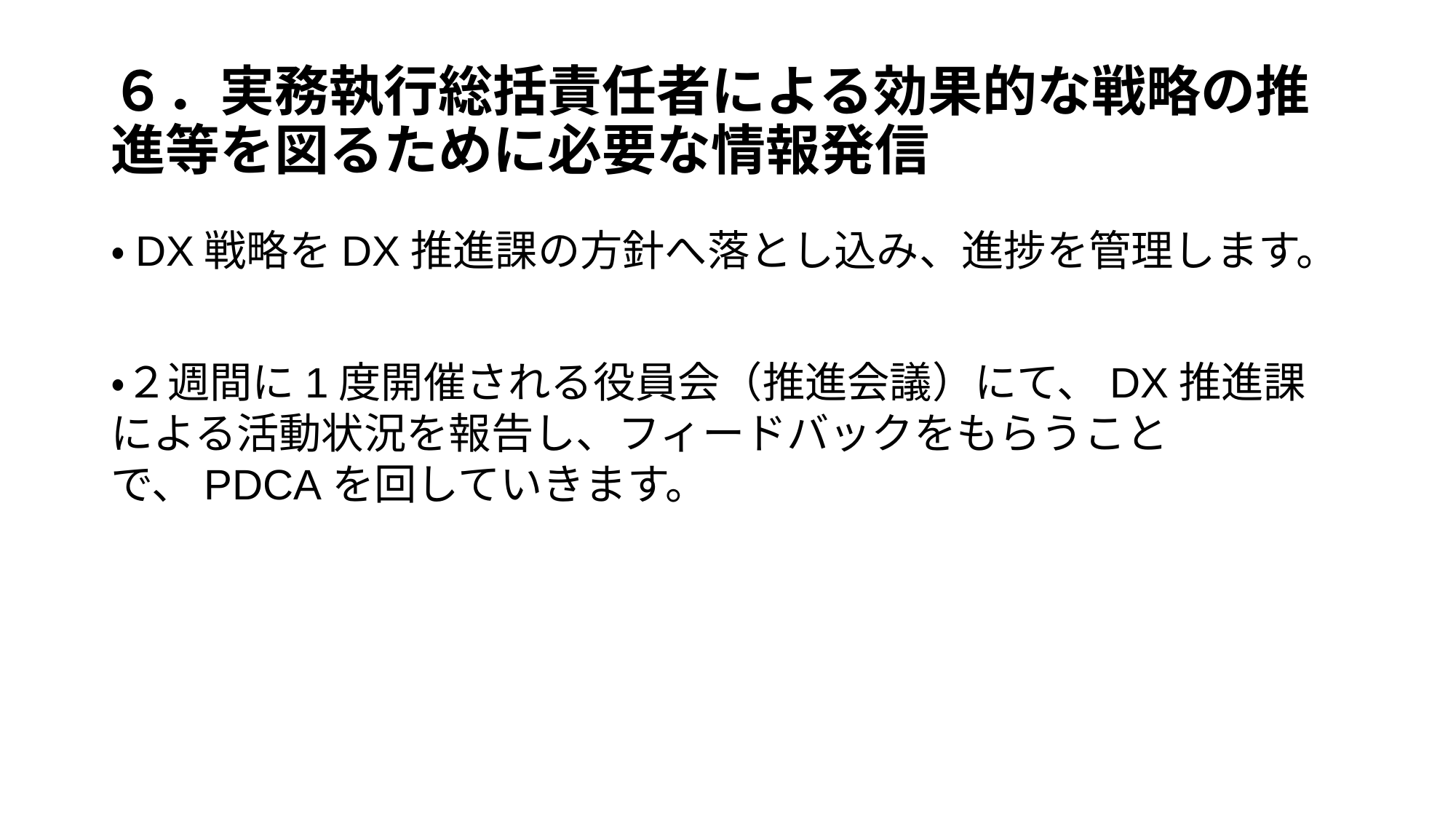

# ６．実務執行総括責任者による効果的な戦略の推進等を図るために必要な情報発信
・DX戦略をDX推進課の方針へ落とし込み、進捗を管理します。

・２週間に1度開催される役員会（推進会議）にて、DX推進課による活動状況を報告し、フィードバックをもらうことで、PDCAを回していきます。